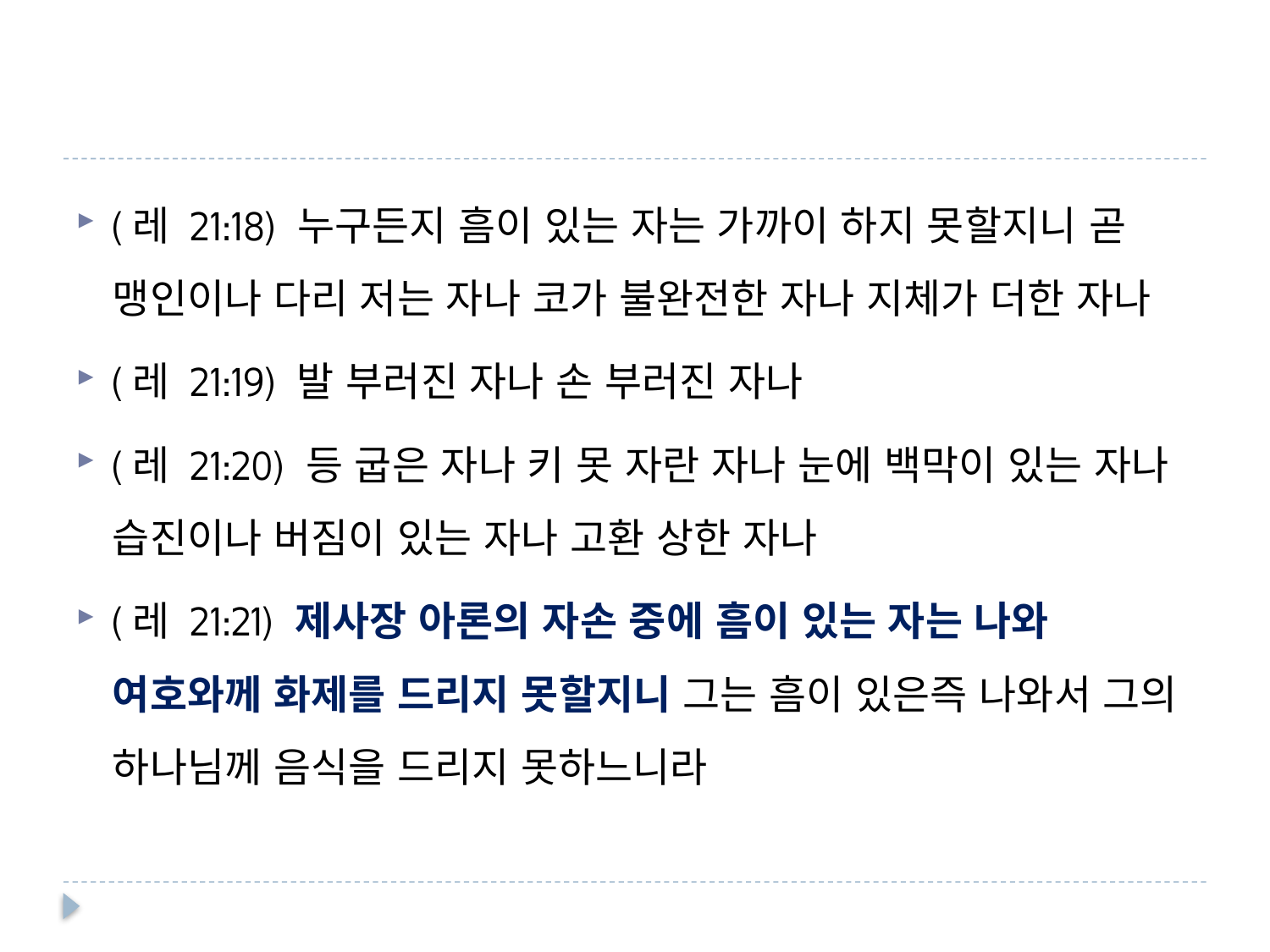

#
(레 21:18) 누구든지 흠이 있는 자는 가까이 하지 못할지니 곧 맹인이나 다리 저는 자나 코가 불완전한 자나 지체가 더한 자나
(레 21:19) 발 부러진 자나 손 부러진 자나
(레 21:20) 등 굽은 자나 키 못 자란 자나 눈에 백막이 있는 자나 습진이나 버짐이 있는 자나 고환 상한 자나
(레 21:21) 제사장 아론의 자손 중에 흠이 있는 자는 나와 여호와께 화제를 드리지 못할지니 그는 흠이 있은즉 나와서 그의 하나님께 음식을 드리지 못하느니라